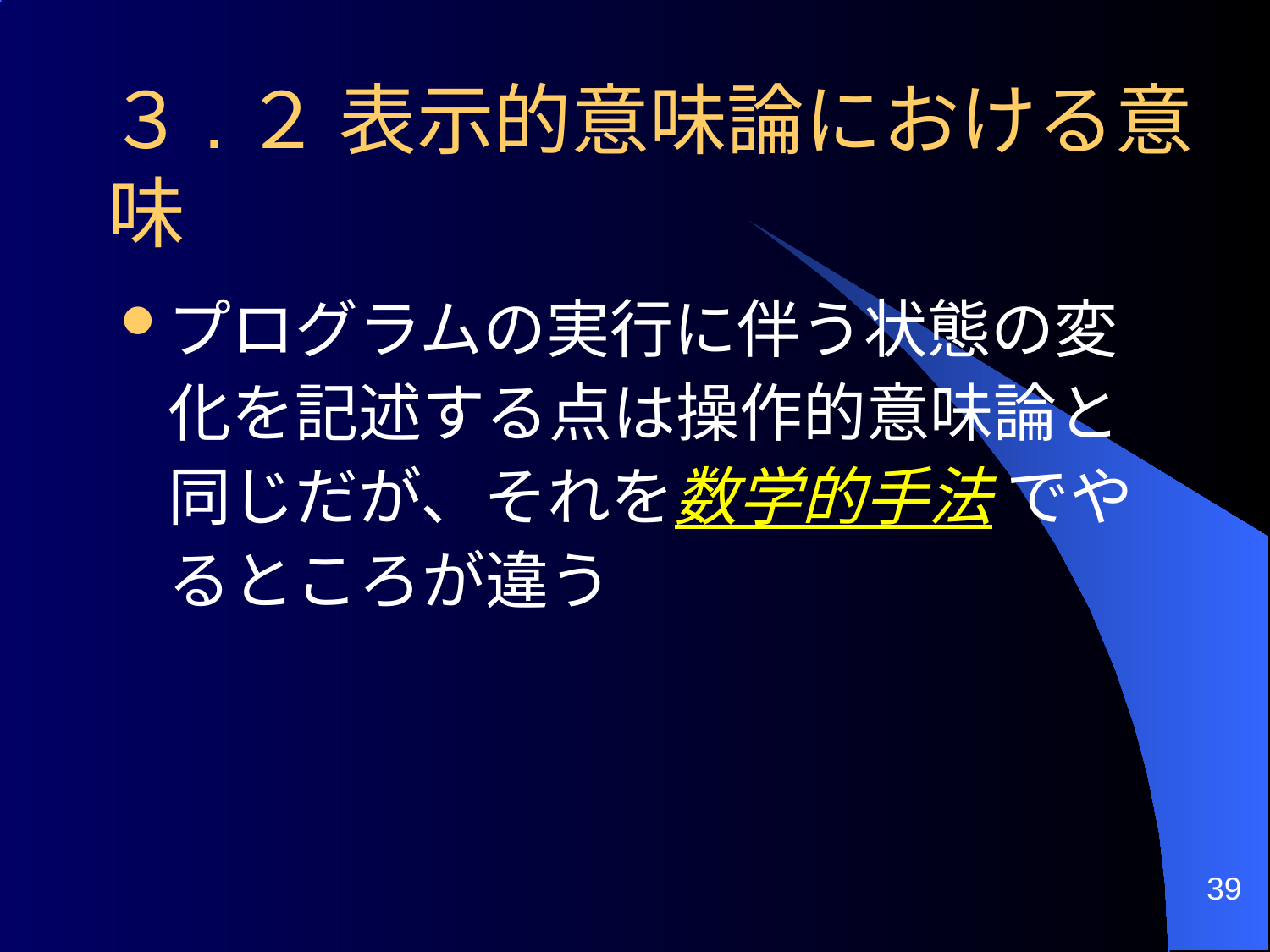

# ３.２ 表示的意味論における意味
プログラムの実行に伴う状態の変化を記述する点は操作的意味論と同じだが、それを数学的手法 でやるところが違う
39